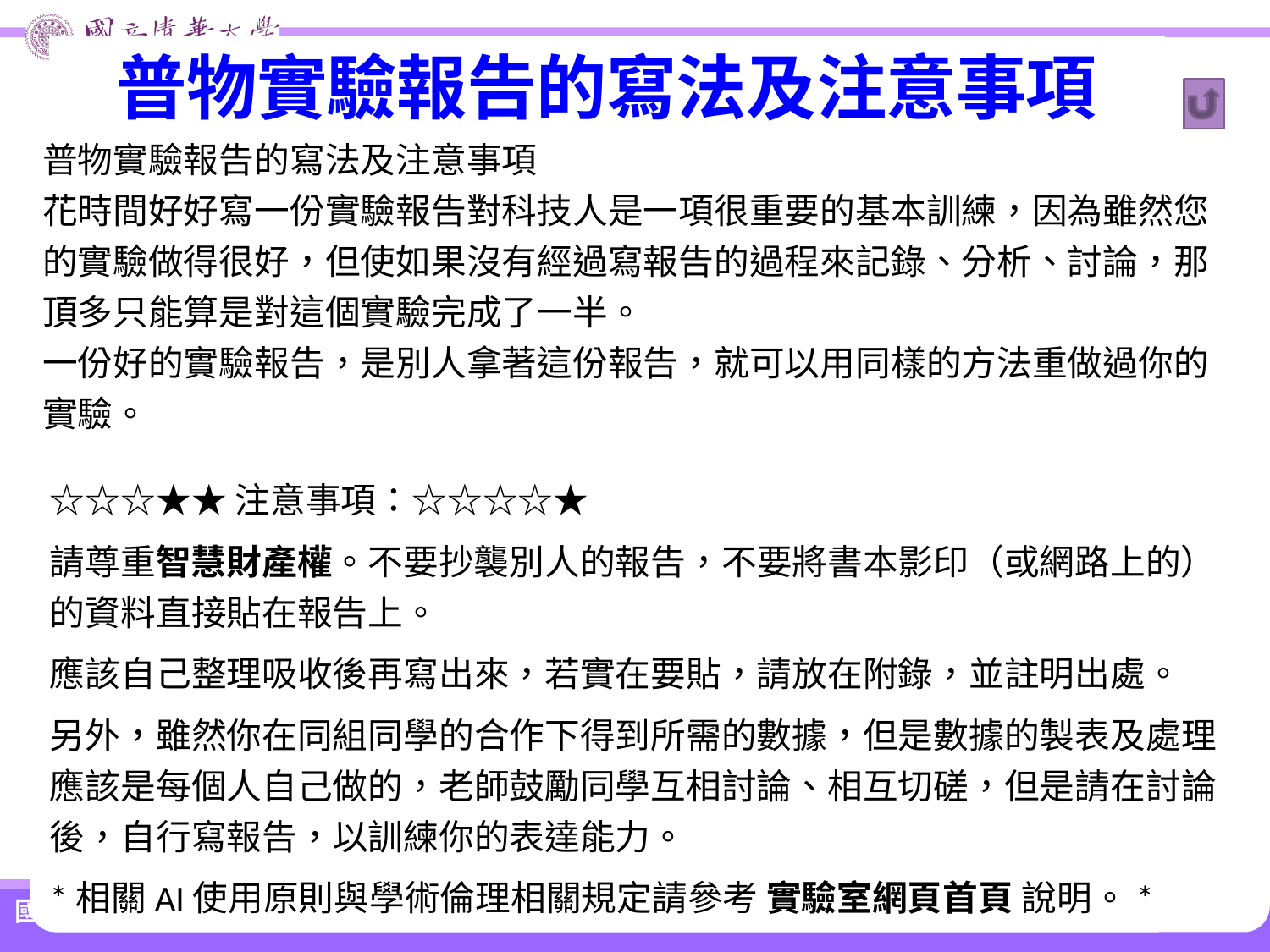

# 普物實驗報告的寫法及注意事項

普物實驗報告的寫法及注意事項
花時間好好寫一份實驗報告對科技人是一項很重要的基本訓練，因為雖然您的實驗做得很好，但使如果沒有經過寫報告的過程來記錄、分析、討論，那頂多只能算是對這個實驗完成了一半。
一份好的實驗報告，是別人拿著這份報告，就可以用同樣的方法重做過你的實驗。
☆☆☆★★注意事項：☆☆☆☆★
請尊重智慧財產權。不要抄襲別人的報告，不要將書本影印（或網路上的）的資料直接貼在報告上。
應該自己整理吸收後再寫出來，若實在要貼，請放在附錄，並註明出處。
另外，雖然你在同組同學的合作下得到所需的數據，但是數據的製表及處理應該是每個人自己做的，老師鼓勵同學互相討論、相互切磋，但是請在討論後，自行寫報告，以訓練你的表達能力。
*相關AI使用原則與學術倫理相關規定請參考 實驗室網頁首頁 說明。*